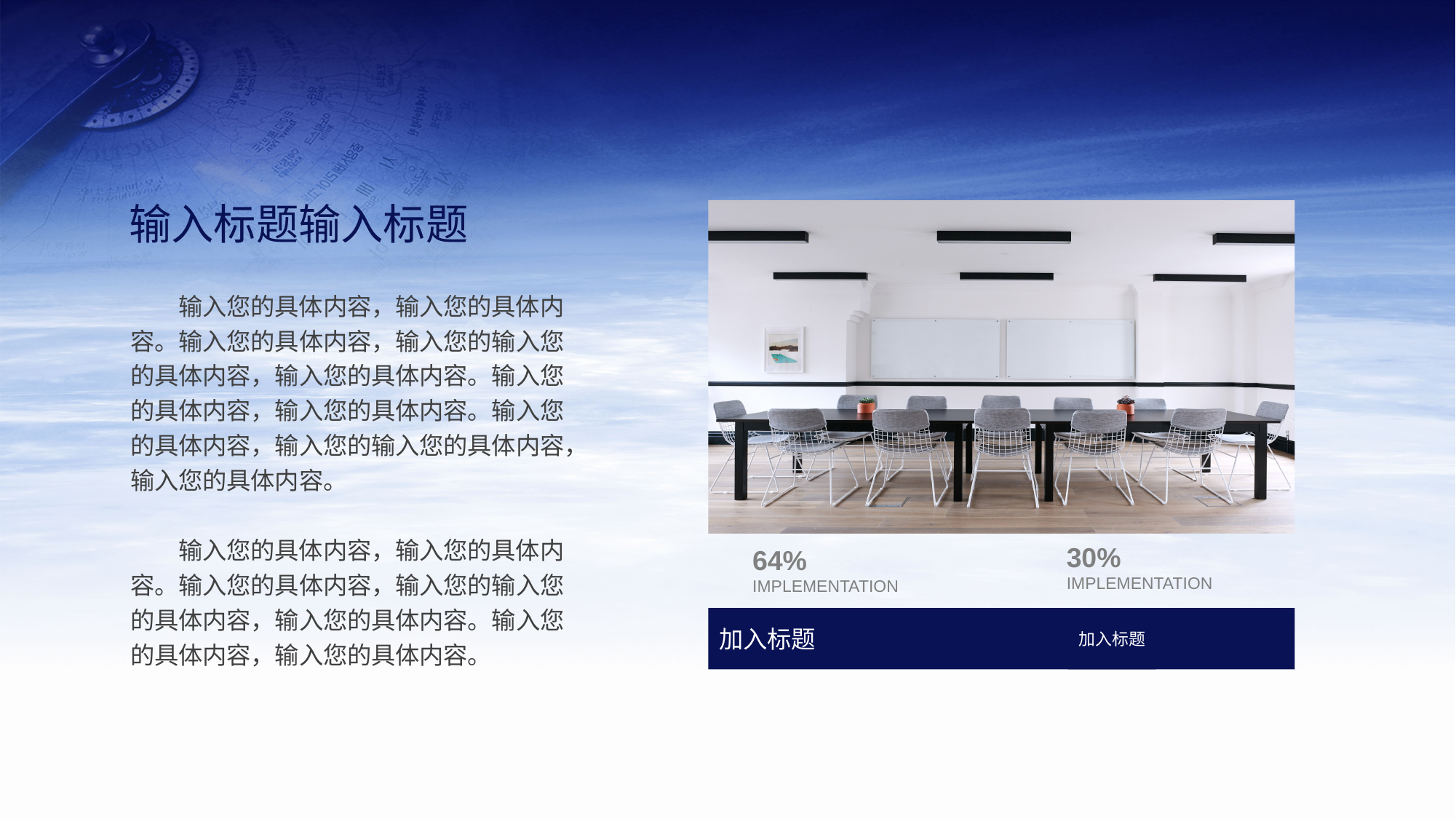

输入标题输入标题

       输入您的具体内容，输入您的具体内容。输入您的具体内容，输入您的输入您的具体内容，输入您的具体内容。输入您的具体内容，输入您的具体内容。输入您的具体内容，输入您的输入您的具体内容，输入您的具体内容。

       输入您的具体内容，输入您的具体内容。输入您的具体内容，输入您的输入您的具体内容，输入您的具体内容。输入您的具体内容，输入您的具体内容。
30%
IMPLEMENTATION
64%
IMPLEMENTATION
加入标题
加入标题